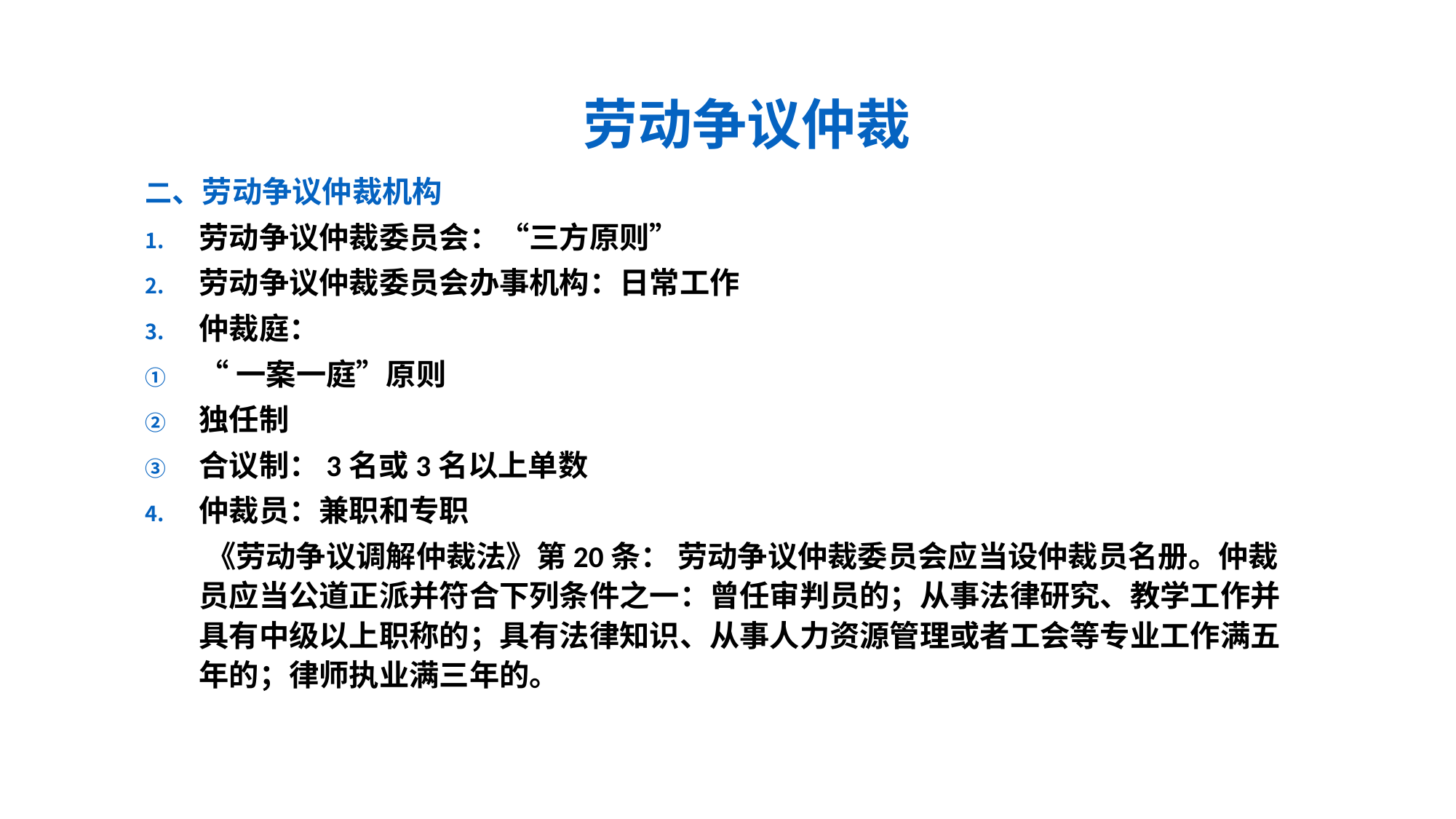

# 劳动争议仲裁
二、劳动争议仲裁机构
劳动争议仲裁委员会：“三方原则”
劳动争议仲裁委员会办事机构：日常工作
仲裁庭：
“一案一庭”原则
独任制
合议制：3名或3名以上单数
仲裁员：兼职和专职
        《劳动争议调解仲裁法》第20条： 劳动争议仲裁委员会应当设仲裁员名册。仲裁员应当公道正派并符合下列条件之一：曾任审判员的；从事法律研究、教学工作并具有中级以上职称的；具有法律知识、从事人力资源管理或者工会等专业工作满五年的；律师执业满三年的。